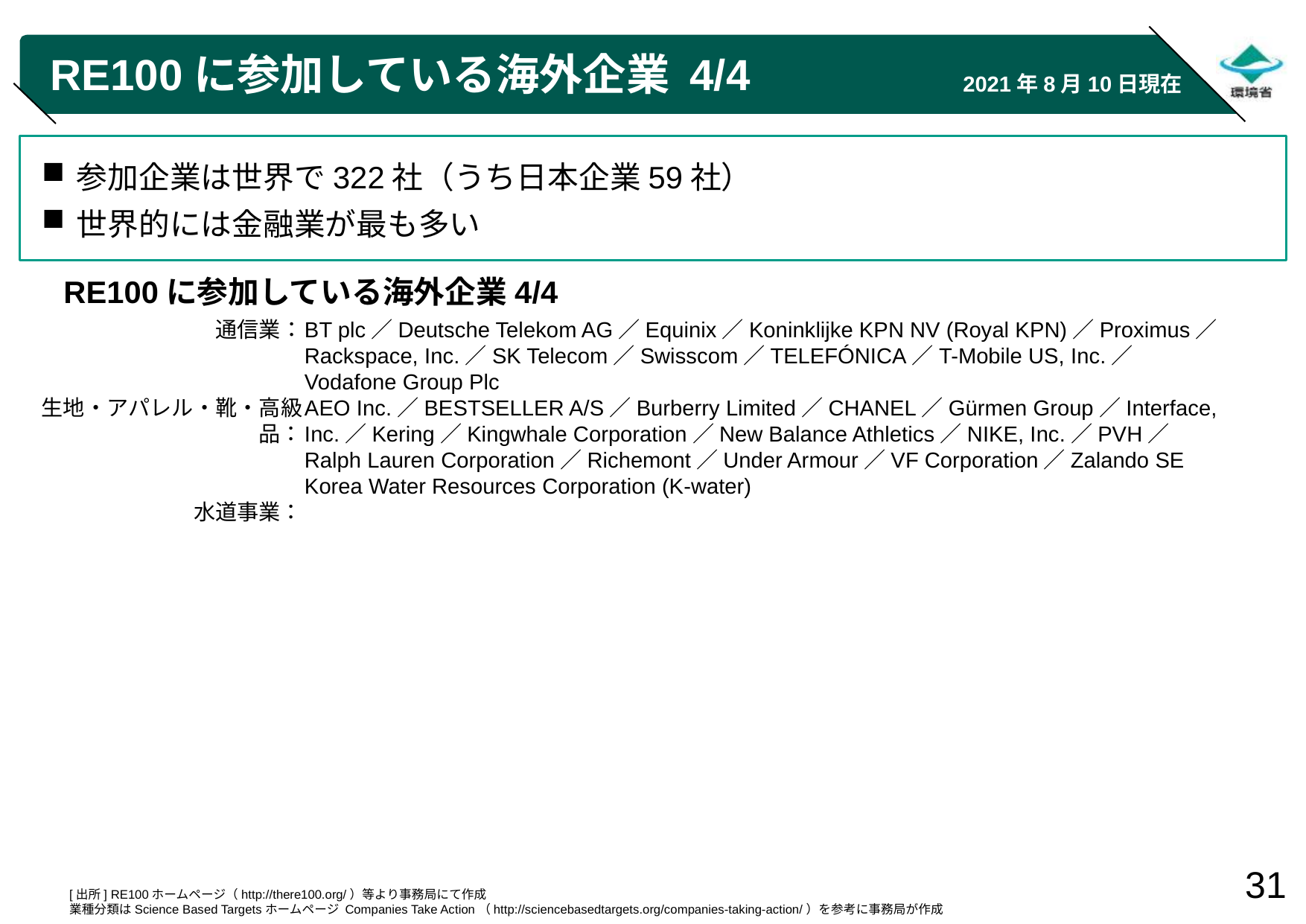

# RE100に参加している海外企業 4/4
2021年8月10日現在
参加企業は世界で322社（うち日本企業59社）
世界的には金融業が最も多い
RE100に参加している海外企業4/4
通信業：

生地・アパレル・靴・高級品：

水道事業：
BT plc／Deutsche Telekom AG／Equinix／Koninklijke KPN NV (Royal KPN)／Proximus／Rackspace, Inc.／SK Telecom／Swisscom／TELEFÓNICA／T-Mobile US, Inc.／Vodafone Group Plc
AEO Inc.／BESTSELLER A/S／Burberry Limited／CHANEL／Gürmen Group／Interface, Inc.／Kering／Kingwhale Corporation／New Balance Athletics／NIKE, Inc.／PVH／Ralph Lauren Corporation／Richemont／Under Armour／VF Corporation／Zalando SE
Korea Water Resources Corporation (K-water)
[出所] RE100ホームページ（http://there100.org/）等より事務局にて作成
業種分類はScience Based Targetsホームページ Companies Take Action（http://sciencebasedtargets.org/companies-taking-action/）を参考に事務局が作成